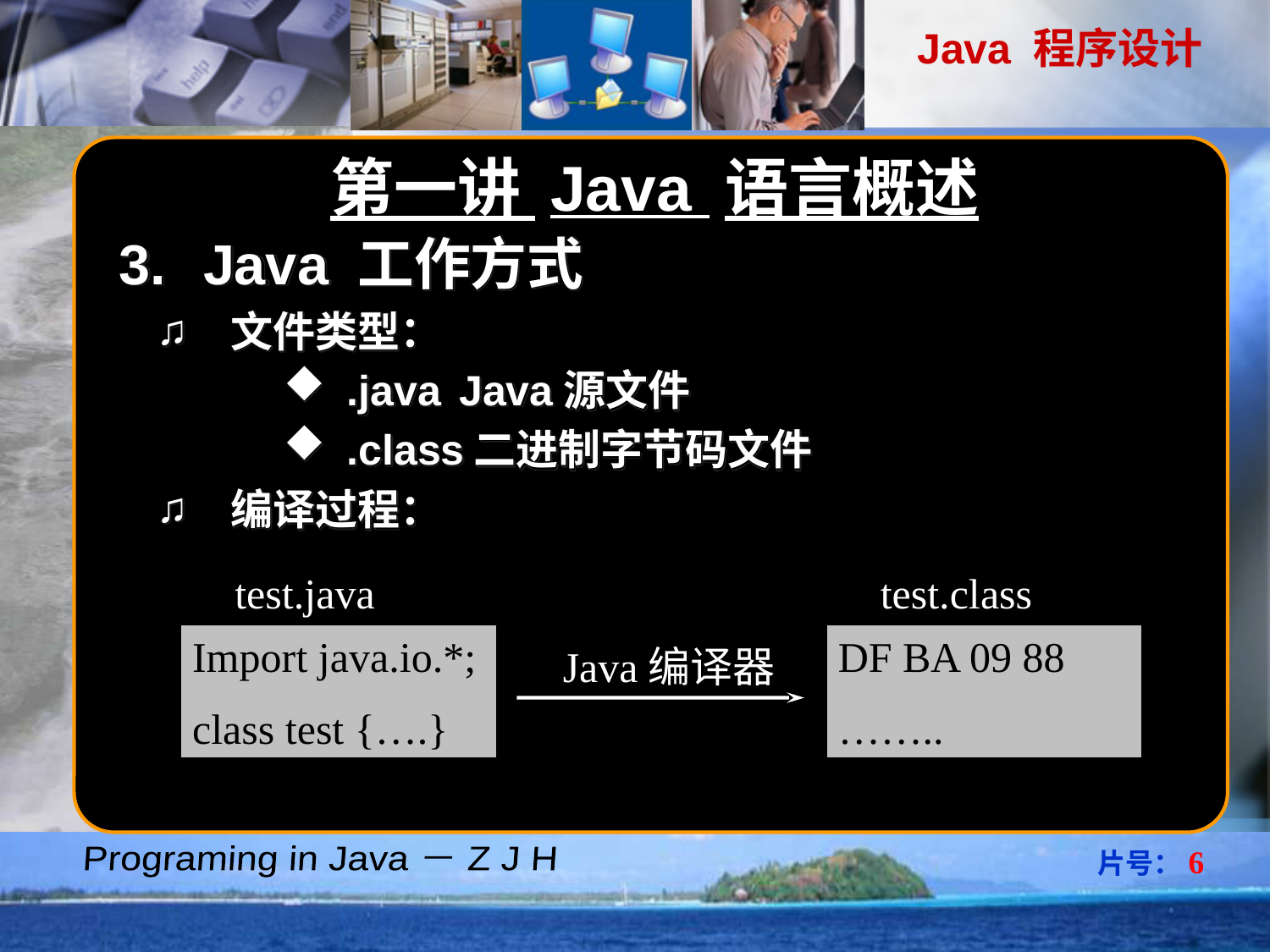

第一讲 Java 语言概述
Java 工作方式
文件类型：
.java	Java源文件
.class	二进制字节码文件
编译过程：
test.java
Import java.io.*;
class test {….}
test.class
DF BA 09 88
……..
Java编译器

片号：6